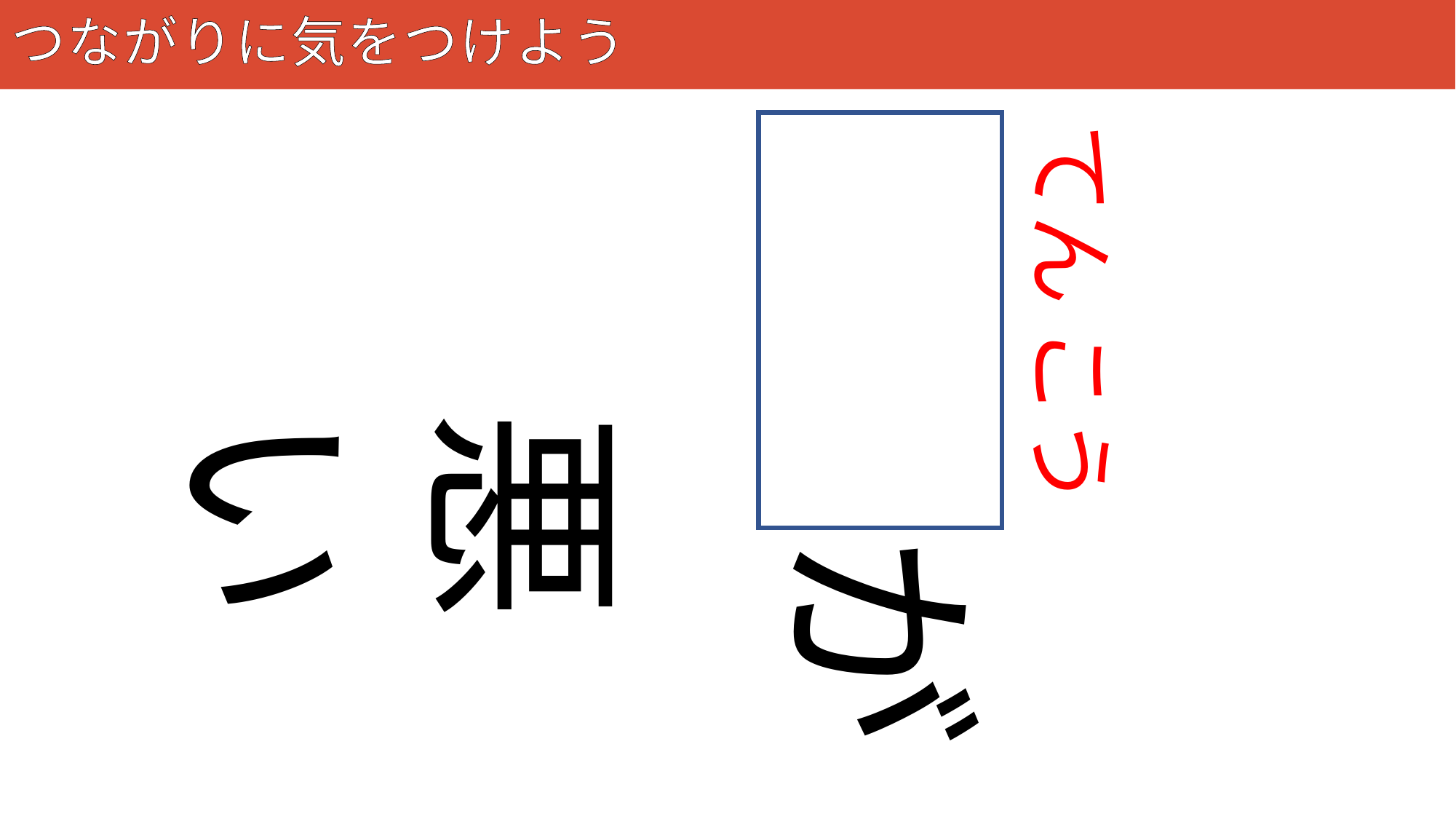

# つながりに気をつけよう
89
天候が

てん こう
悪い